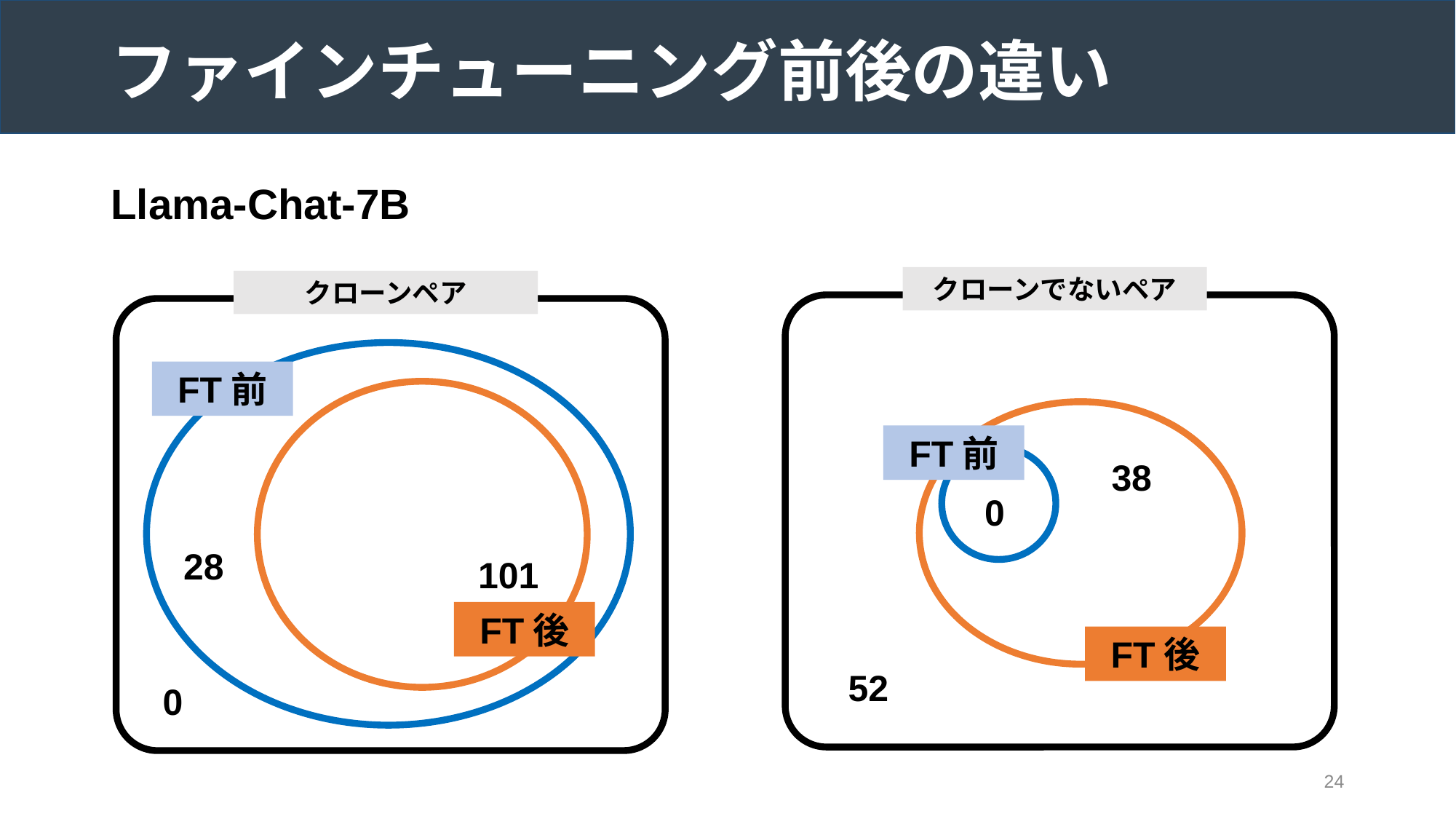

# ファインチューニング前後の違い
Llama-Chat-7B
クローンでないペア
クローンペア

FT前

FT前

38
0
28
101
FT後
FT後
52
0
24